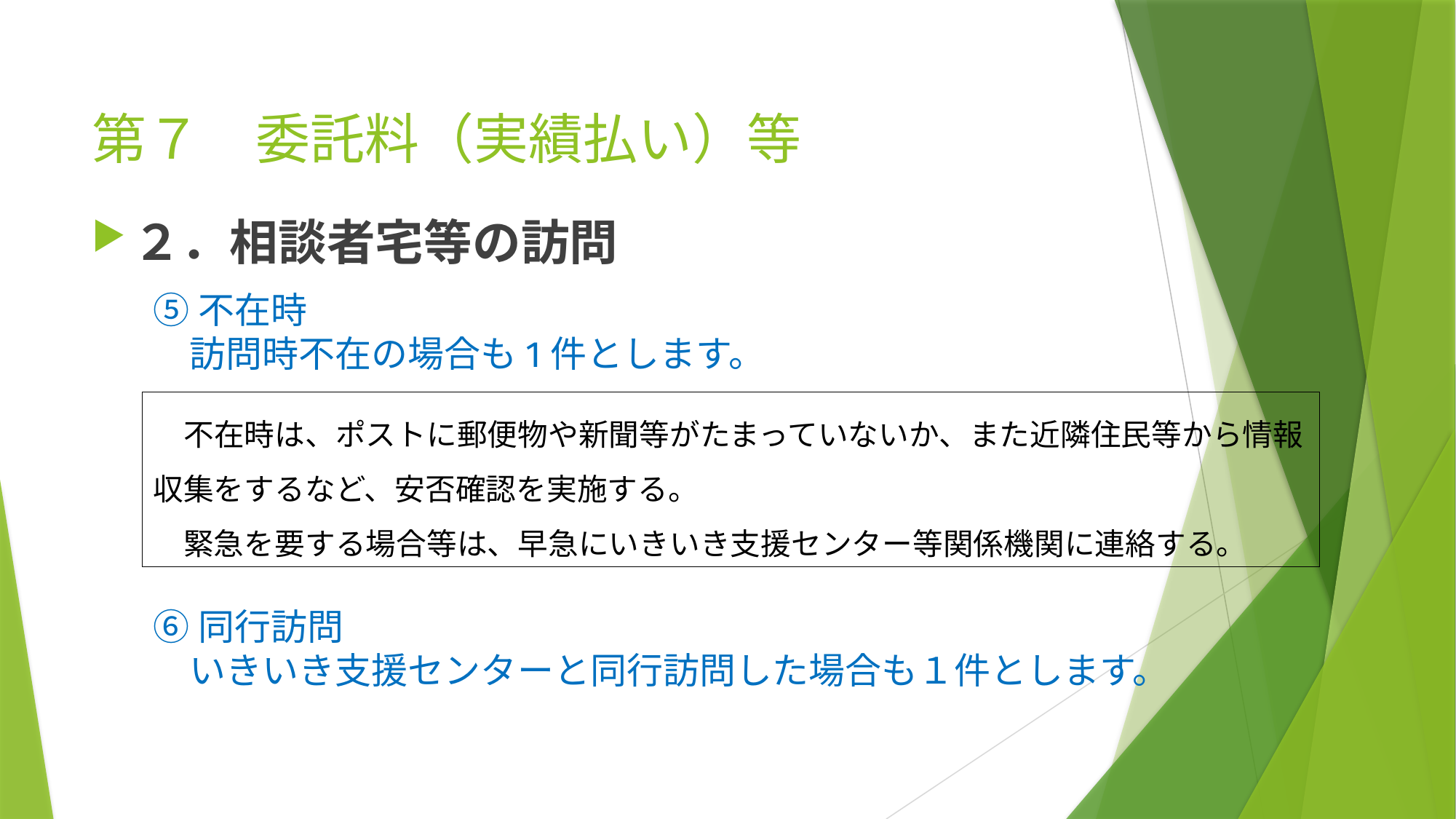

# 第７　委託料（実績払い）等
２．相談者宅等の訪問
⑤不在時
　訪問時不在の場合も1件とします。
　不在時は、ポストに郵便物や新聞等がたまっていないか、また近隣住民等から情報収集をするなど、安否確認を実施する。
　緊急を要する場合等は、早急にいきいき支援センター等関係機関に連絡する。
⑥同行訪問
　いきいき支援センターと同行訪問した場合も１件とします。